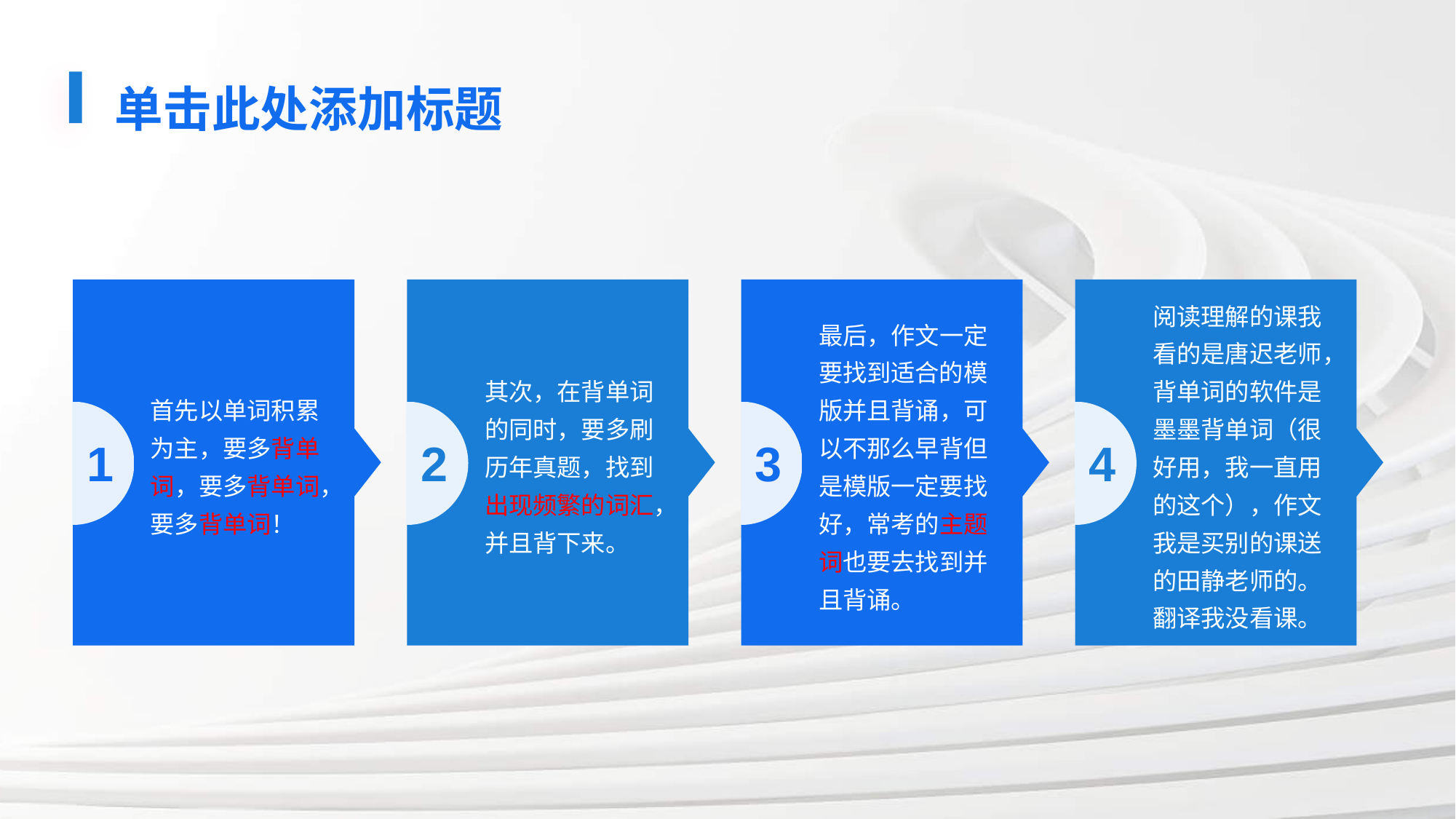

# 单击此处添加标题
首先以单词积累为主，要多背单词，要多背单词，要多背单词！
其次，在背单词的同时，要多刷历年真题，找到出现频繁的词汇，并且背下来。
最后，作文一定要找到适合的模版并且背诵，可以不那么早背但是模版一定要找好，常考的主题词也要去找到并且背诵。
阅读理解的课我看的是唐迟老师，背单词的软件是墨墨背单词（很好用，我一直用的这个），作文我是买别的课送的田静老师的。翻译我没看课。
1
2
3
4